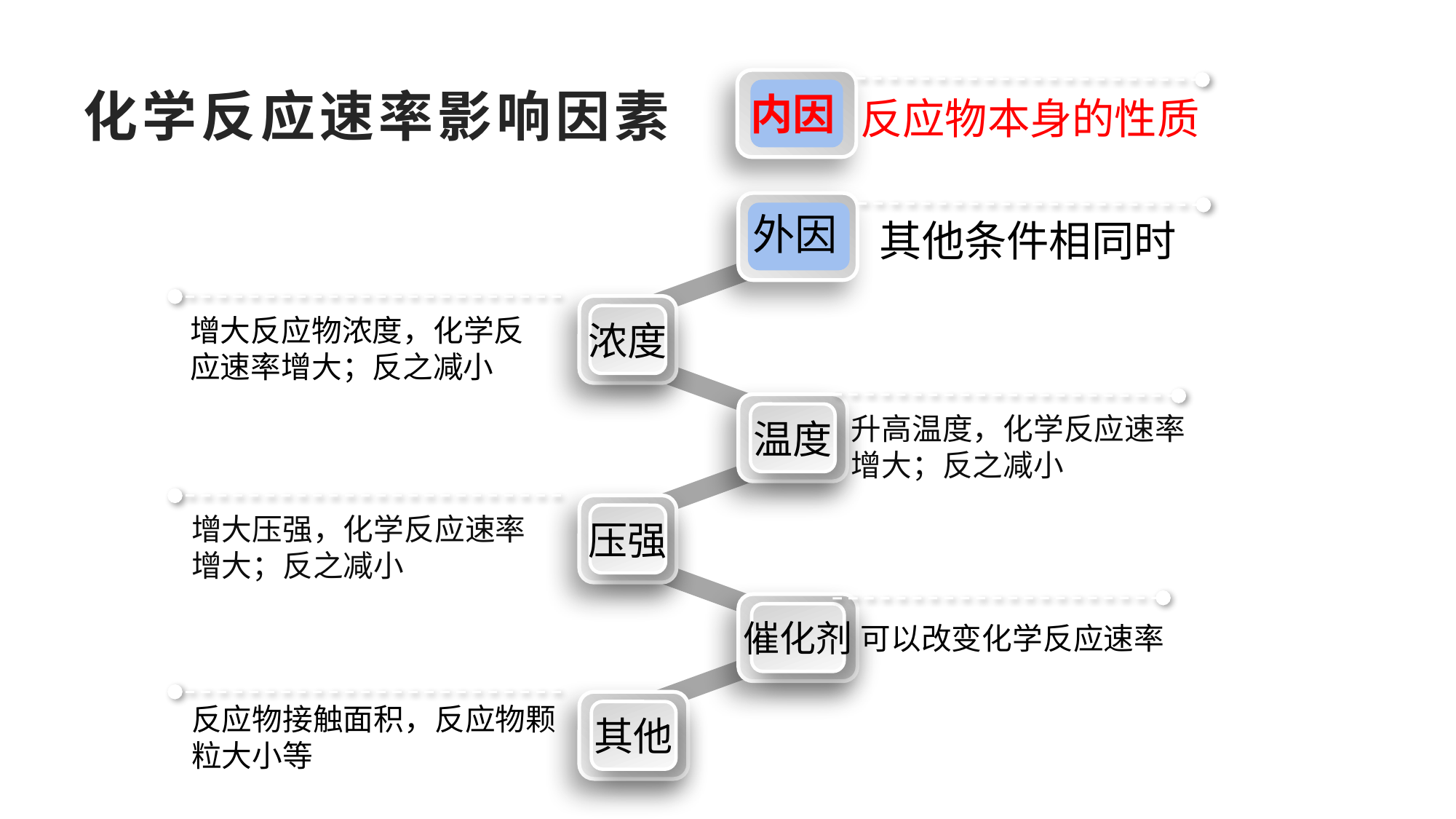

内因
# 化学反应速率影响因素
反应物本身的性质

外因
其他条件相同时

浓度
增大反应物浓度，化学反应速率增大；反之减小

温度
升高温度，化学反应速率增大；反之减小

压强
增大压强，化学反应速率增大；反之减小

催化剂
可以改变化学反应速率

其他
反应物接触面积，反应物颗粒大小等